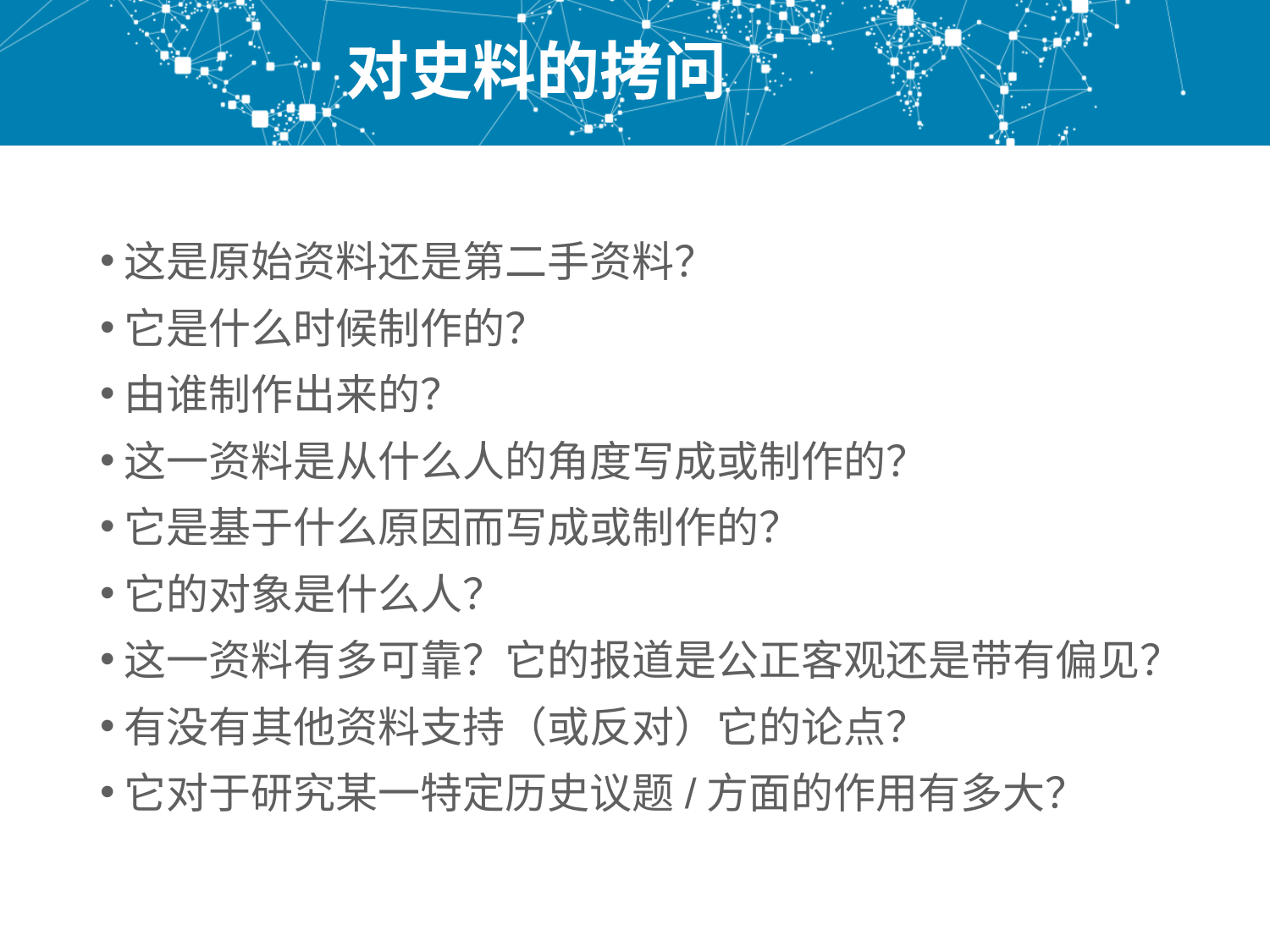

# 对史料的拷问
这是原始资料还是第二手资料？
它是什么时候制作的？
由谁制作出来的？
这一资料是从什么人的角度写成或制作的？
它是基于什么原因而写成或制作的？
它的对象是什么人？
这一资料有多可靠？它的报道是公正客观还是带有偏见？
有没有其他资料支持（或反对）它的论点？
它对于研究某一特定历史议题/方面的作用有多大？